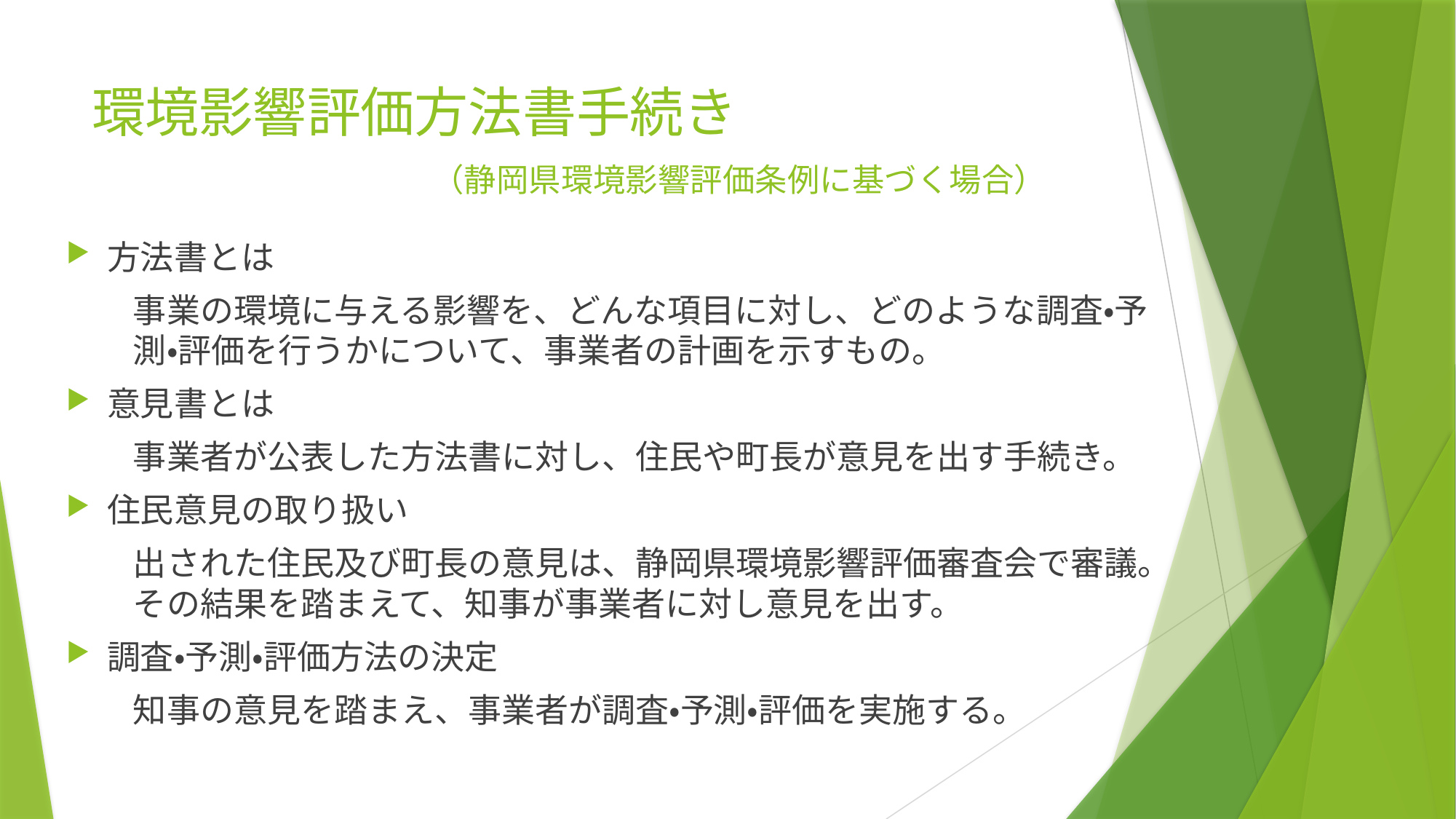

# 環境影響評価方法書手続き 　　　　　　　（静岡県環境影響評価条例に基づく場合）
方法書とは
　　事業の環境に与える影響を、どんな項目に対し、どのような調査・予
　　測・評価を行うかについて、事業者の計画を示すもの。
意見書とは
　　事業者が公表した方法書に対し、住民や町長が意見を出す手続き。
住民意見の取り扱い
　　出された住民及び町長の意見は、静岡県環境影響評価審査会で審議。
　　その結果を踏まえて、知事が事業者に対し意見を出す。
調査・予測・評価方法の決定
　　知事の意見を踏まえ、事業者が調査・予測・評価を実施する。